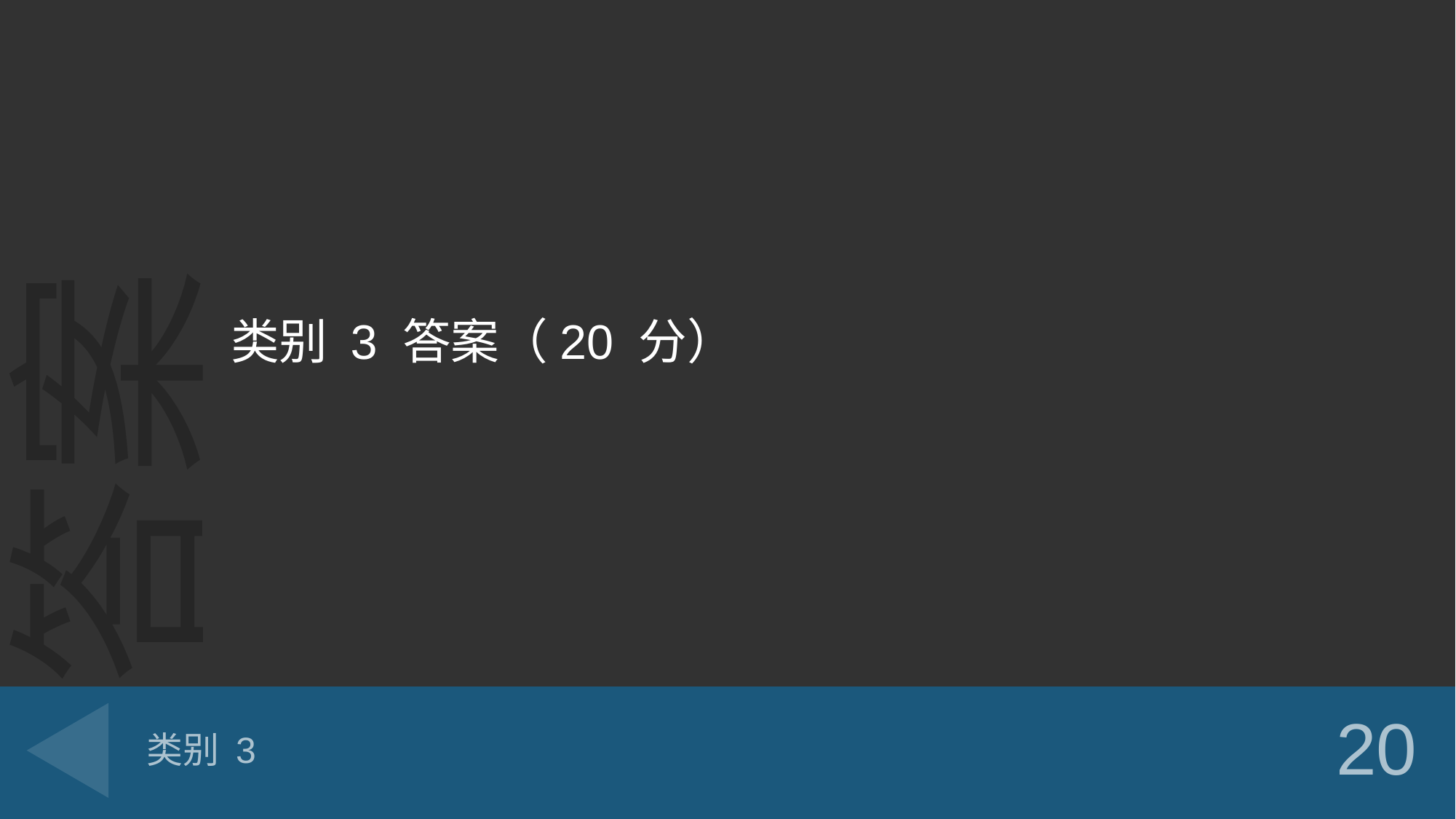

类别 3 答案（20 分）
# 类别 3
20